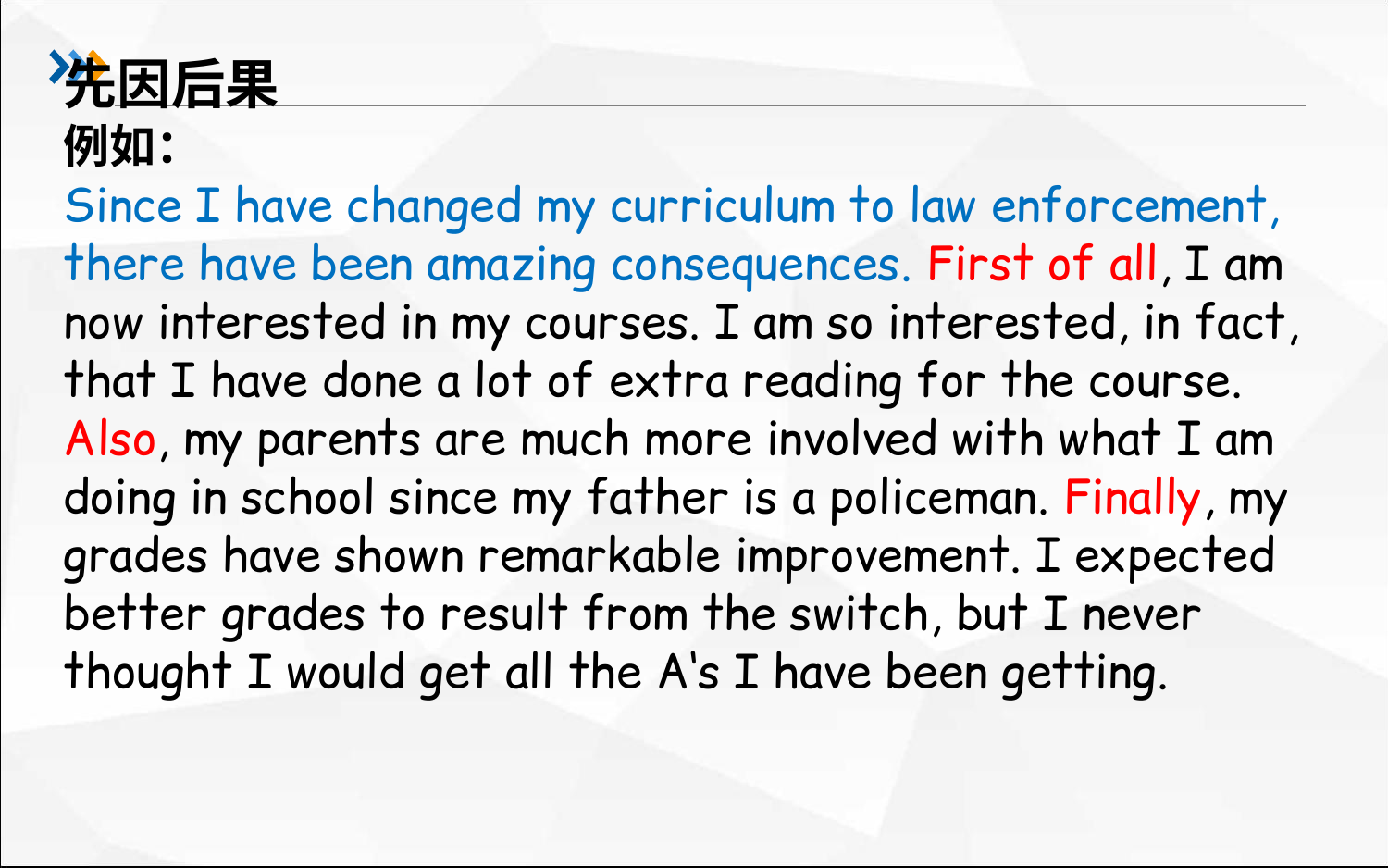

先因后果
例如：
Since I have changed my curriculum to law enforcement, there have been amazing consequences. First of all, I am now interested in my courses. I am so interested, in fact, that I have done a lot of extra reading for the course. Also, my parents are much more involved with what I am doing in school since my father is a policeman. Finally, my grades have shown remarkable improvement. I expected better grades to result from the switch, but I never thought I would get all the A‘s I have been getting.